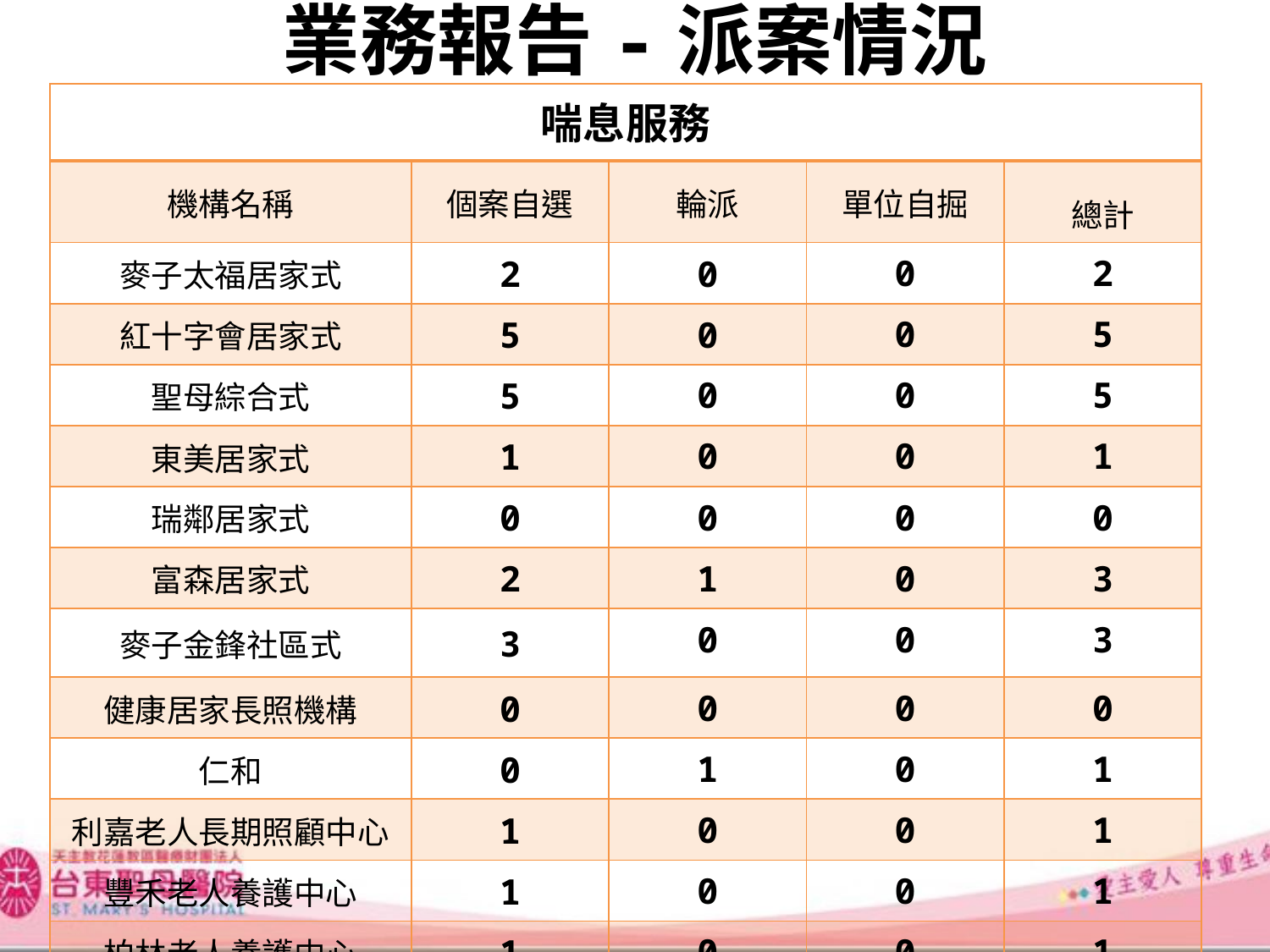

# 業務報告-派案情況
| 喘息服務 |  |  |  |  |
| --- | --- | --- | --- | --- |
| 機構名稱 | 個案自選 | 輪派 | 單位自掘 | 總計 |
| 麥子太福居家式 | 2 | 0 | 0 | 2 |
| 紅十字會居家式 | 5 | 0 | 0 | 5 |
| 聖母綜合式 | 5 | 0 | 0 | 5 |
| 東美居家式 | 1 | 0 | 0 | 1 |
| 瑞鄰居家式 | 0 | 0 | 0 | 0 |
| 富森居家式 | 2 | 1 | 0 | 3 |
| 麥子金鋒社區式 | 3 | 0 | 0 | 3 |
| 健康居家長照機構 | 0 | 0 | 0 | 0 |
| 仁和 | 0 | 1 | 0 | 1 |
| 利嘉老人長期照顧中心 | 1 | 0 | 0 | 1 |
| 豐禾老人養護中心 | 1 | 0 | 0 | 1 |
| 柏林老人養護中心 | 1 | 0 | 0 | 1 |